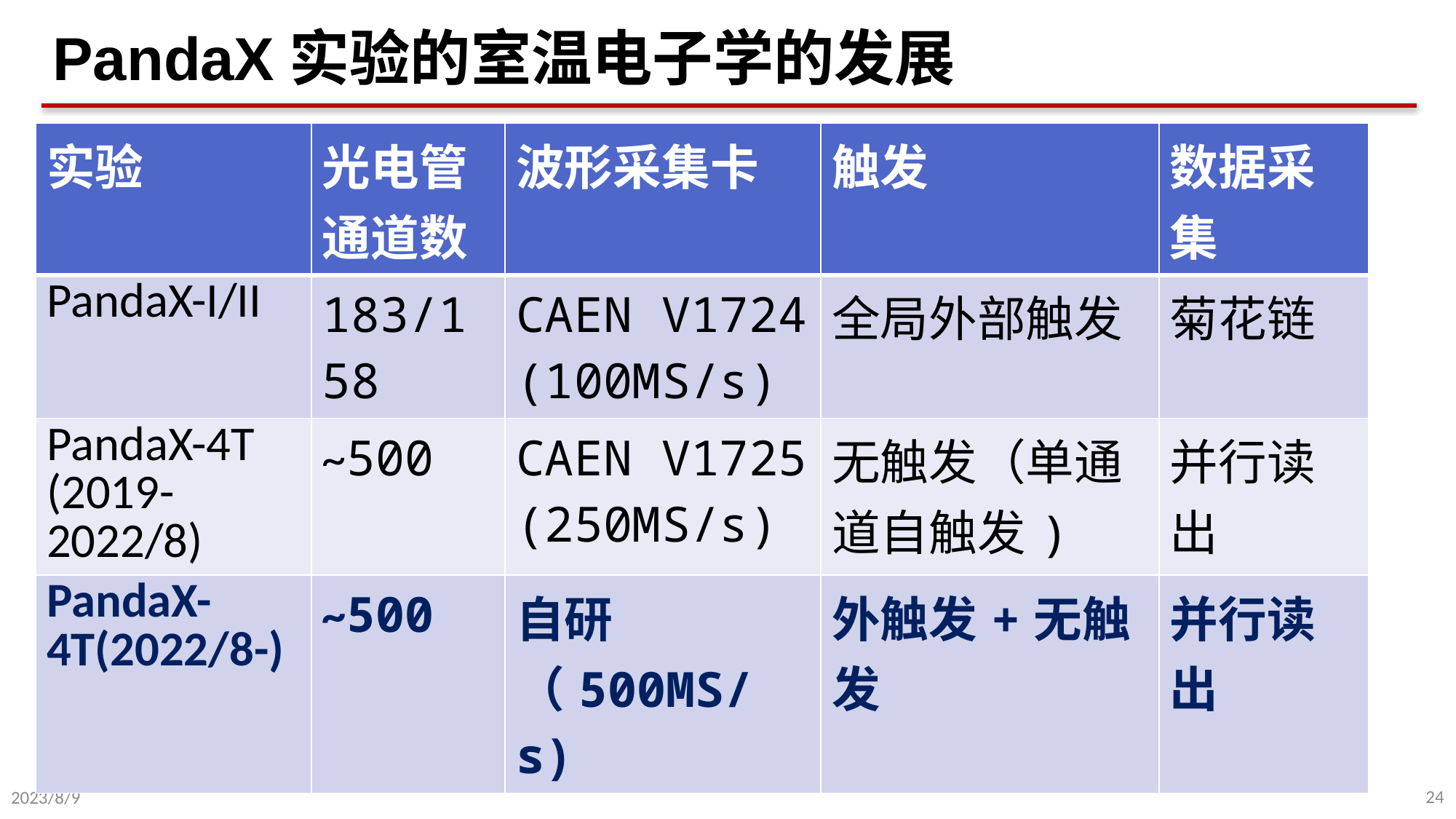

# PandaX实验的室温电子学的发展
| 实验 | 光电管通道数 | 波形采集卡 | 触发 | 数据采集 |
| --- | --- | --- | --- | --- |
| PandaX-I/II | 183/158 | CAEN V1724 (100MS/s) | 全局外部触发 | 菊花链 |
| PandaX-4T (2019-2022/8) | ~500 | CAEN V1725 (250MS/s) | 无触发（单通道自触发) | 并行读出 |
| PandaX-4T(2022/8-) | ~500 | 自研（500MS/s) | 外触发+无触发 | 并行读出 |
24
2023/8/9